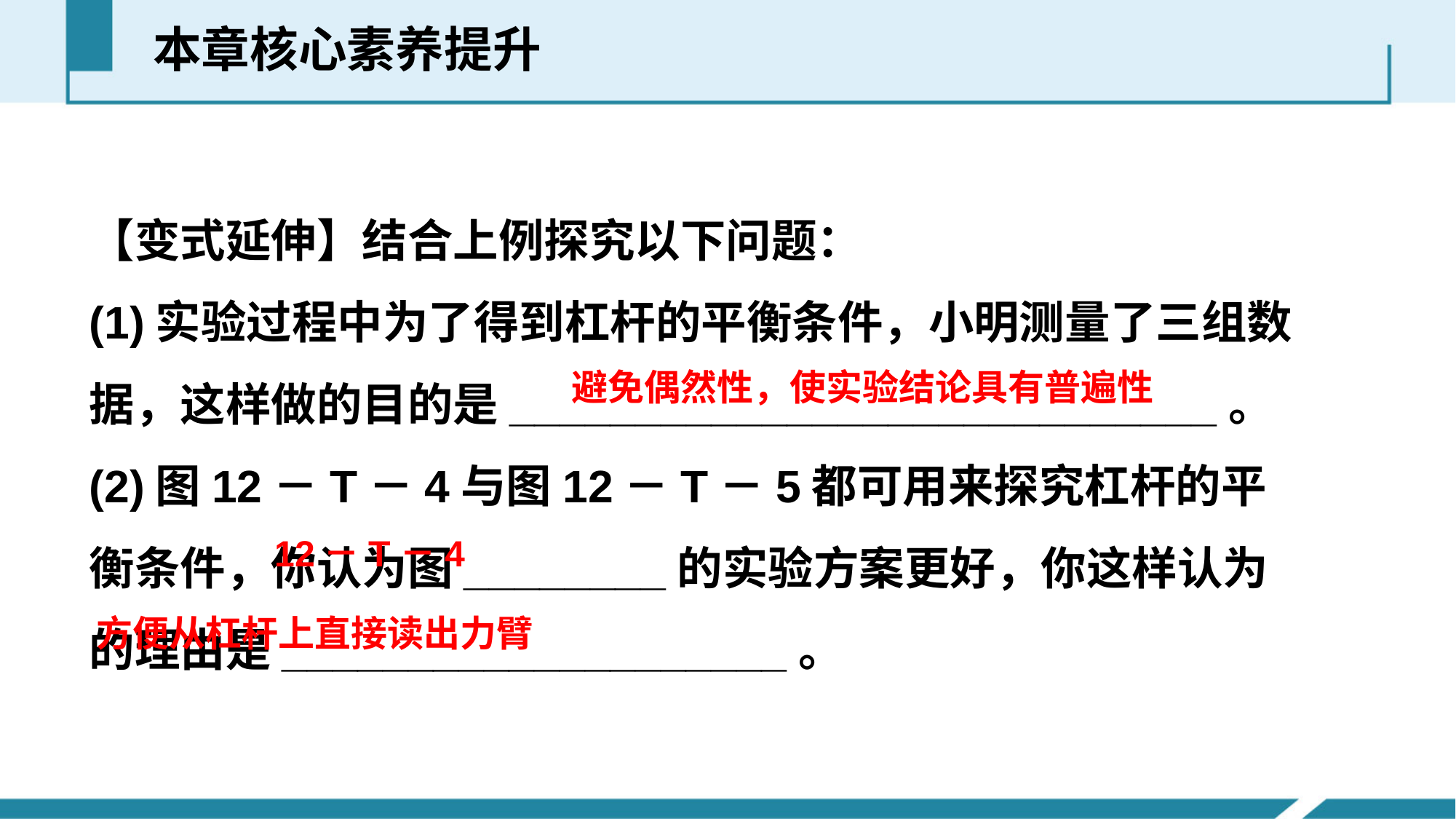

本章核心素养提升
【变式延伸】结合上例探究以下问题：
(1)实验过程中为了得到杠杆的平衡条件，小明测量了三组数据，这样做的目的是____________________________。
(2)图12－T－4与图12－T－5都可用来探究杠杆的平衡条件，你认为图________的实验方案更好，你这样认为的理由是____________________。
避免偶然性，使实验结论具有普遍性
12－T－4
方便从杠杆上直接读出力臂